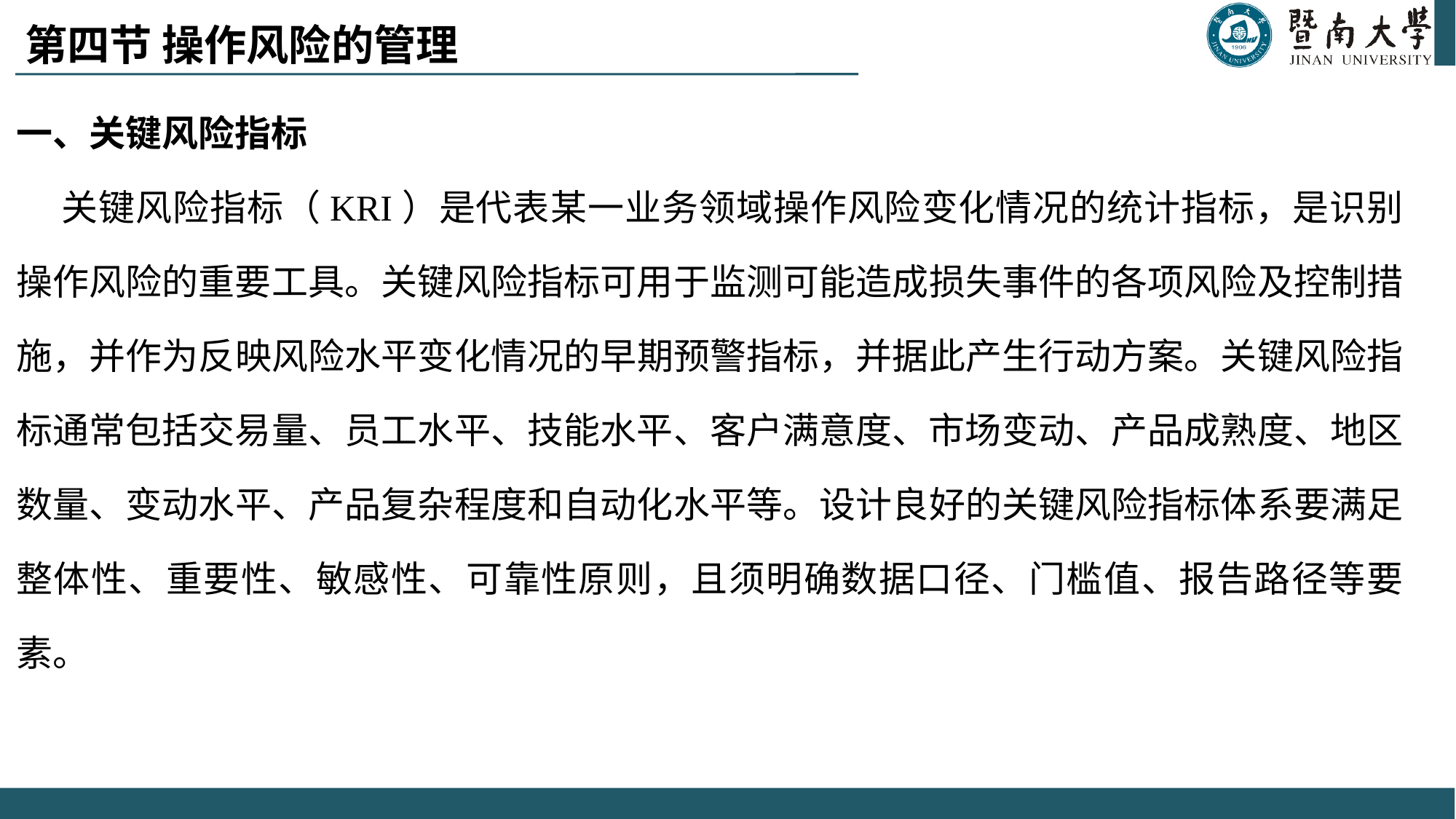

# 第四节 操作风险的管理
一、关键风险指标
    关键风险指标（KRI）是代表某一业务领域操作风险变化情况的统计指标，是识别操作风险的重要工具。关键风险指标可用于监测可能造成损失事件的各项风险及控制措施，并作为反映风险水平变化情况的早期预警指标，并据此产生行动方案。关键风险指标通常包括交易量、员工水平、技能水平、客户满意度、市场变动、产品成熟度、地区数量、变动水平、产品复杂程度和自动化水平等。设计良好的关键风险指标体系要满足整体性、重要性、敏感性、可靠性原则，且须明确数据口径、门槛值、报告路径等要素。